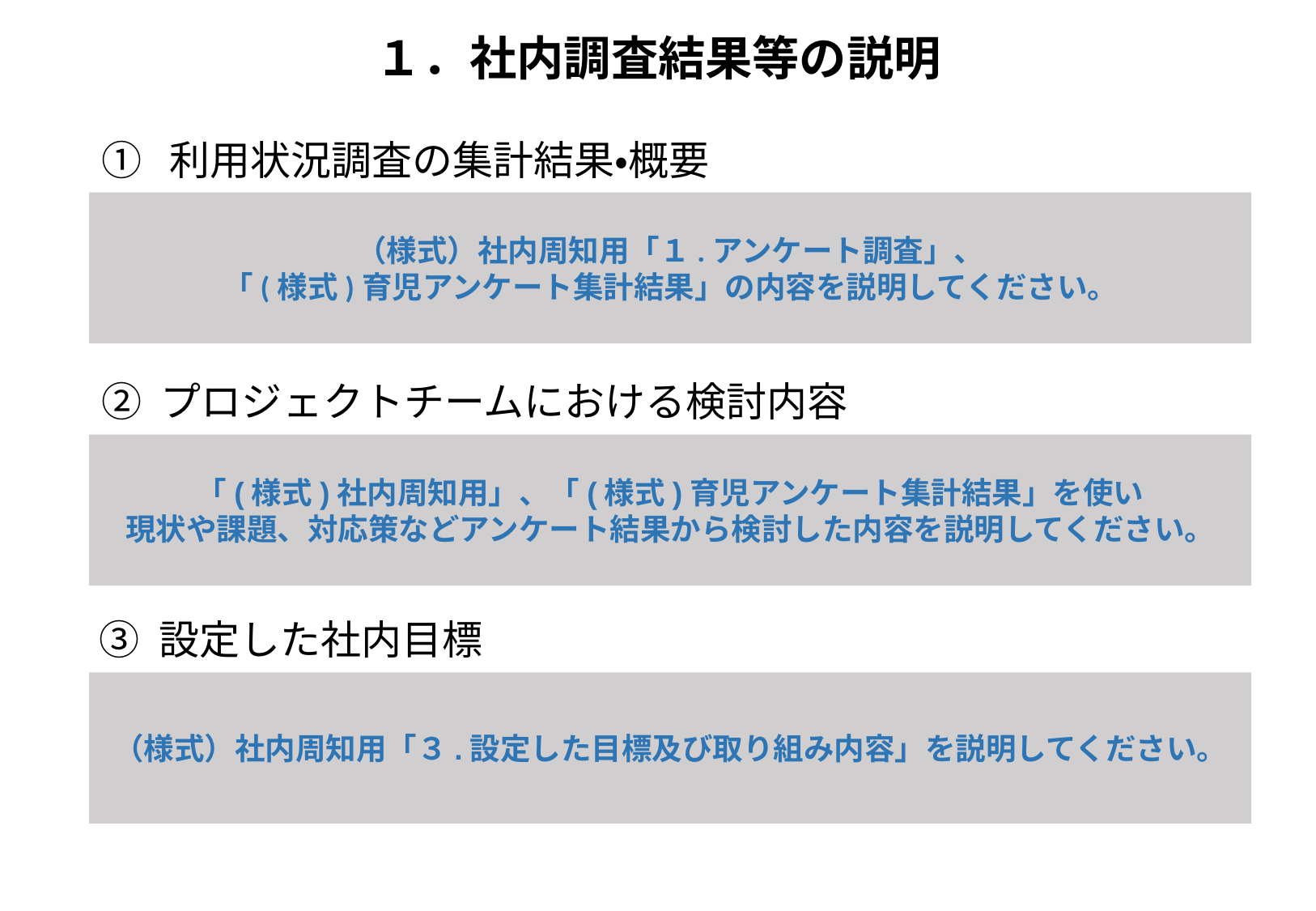

１．社内調査結果等の説明
利用状況調査の集計結果・概要
（様式）社内周知用「１.アンケート調査」、
「(様式)育児アンケート集計結果」の内容を説明してください。
② プロジェクトチームにおける検討内容
「(様式)社内周知用」、「(様式)育児アンケート集計結果」を使い
現状や課題、対応策などアンケート結果から検討した内容を説明してください。
③ 設定した社内目標
（様式）社内周知用「３.設定した目標及び取り組み内容」を説明してください。